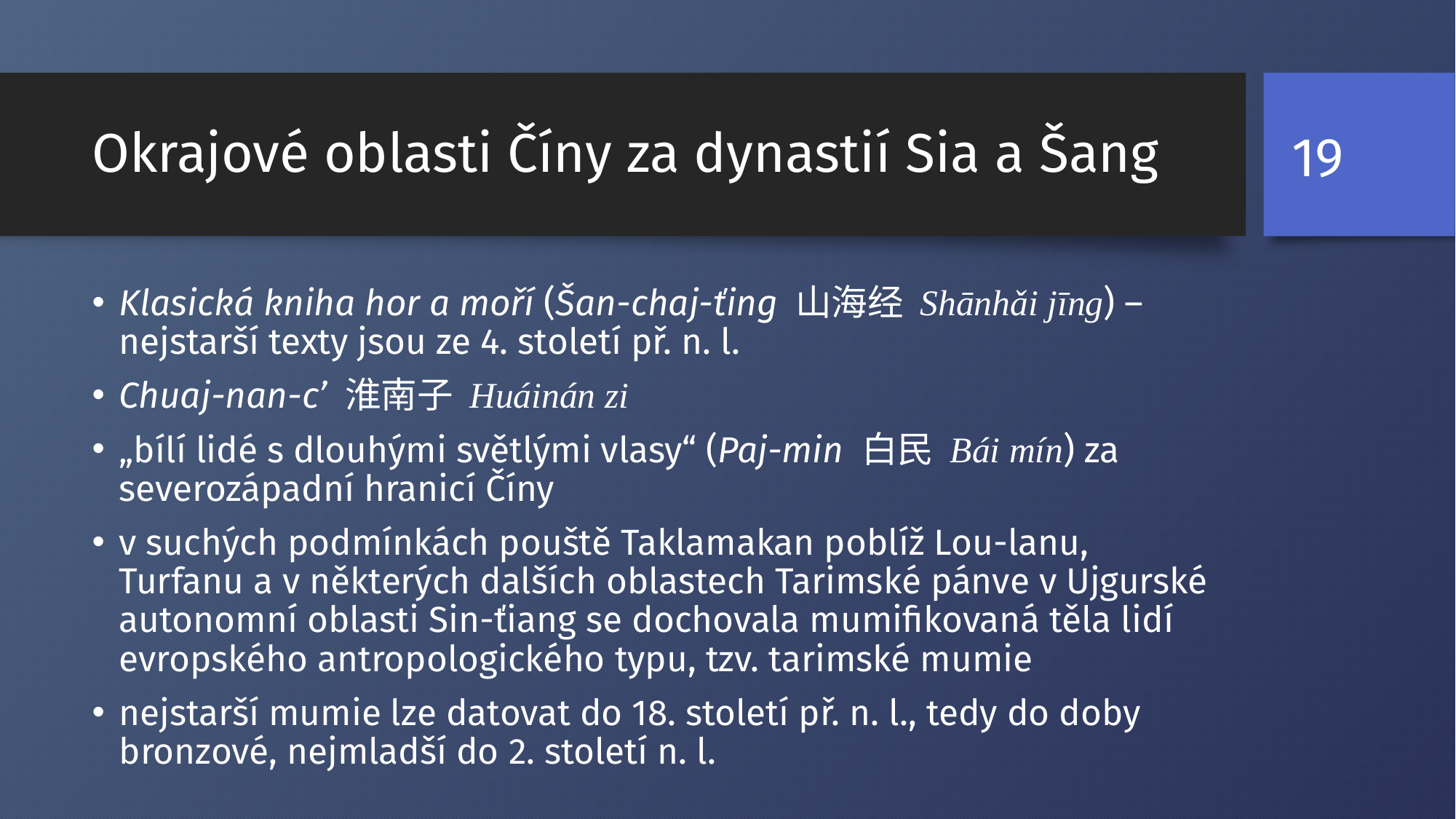

19
# Okrajové oblasti Číny za dynastií Sia a Šang
Klasická kniha hor a moří (Šan-chaj-ťing 山海经 Shānhǎi jīng) – nejstarší texty jsou ze 4. století př. n. l.
Chuaj-nan-c’ 淮南子 Huáinán zi
„bílí lidé s dlouhými světlými vlasy“ (Paj-min 白民 Bái mín) za severozápadní hranicí Číny
v suchých podmínkách pouště Taklamakan poblíž Lou-lanu, Turfanu a v některých dalších oblastech Tarimské pánve v Ujgurské autonomní oblasti Sin-ťiang se dochovala mumifikovaná těla lidí evropského antropologického typu, tzv. tarimské mumie
nejstarší mumie lze datovat do 18. století př. n. l., tedy do doby bronzové, nejmladší do 2. století n. l.